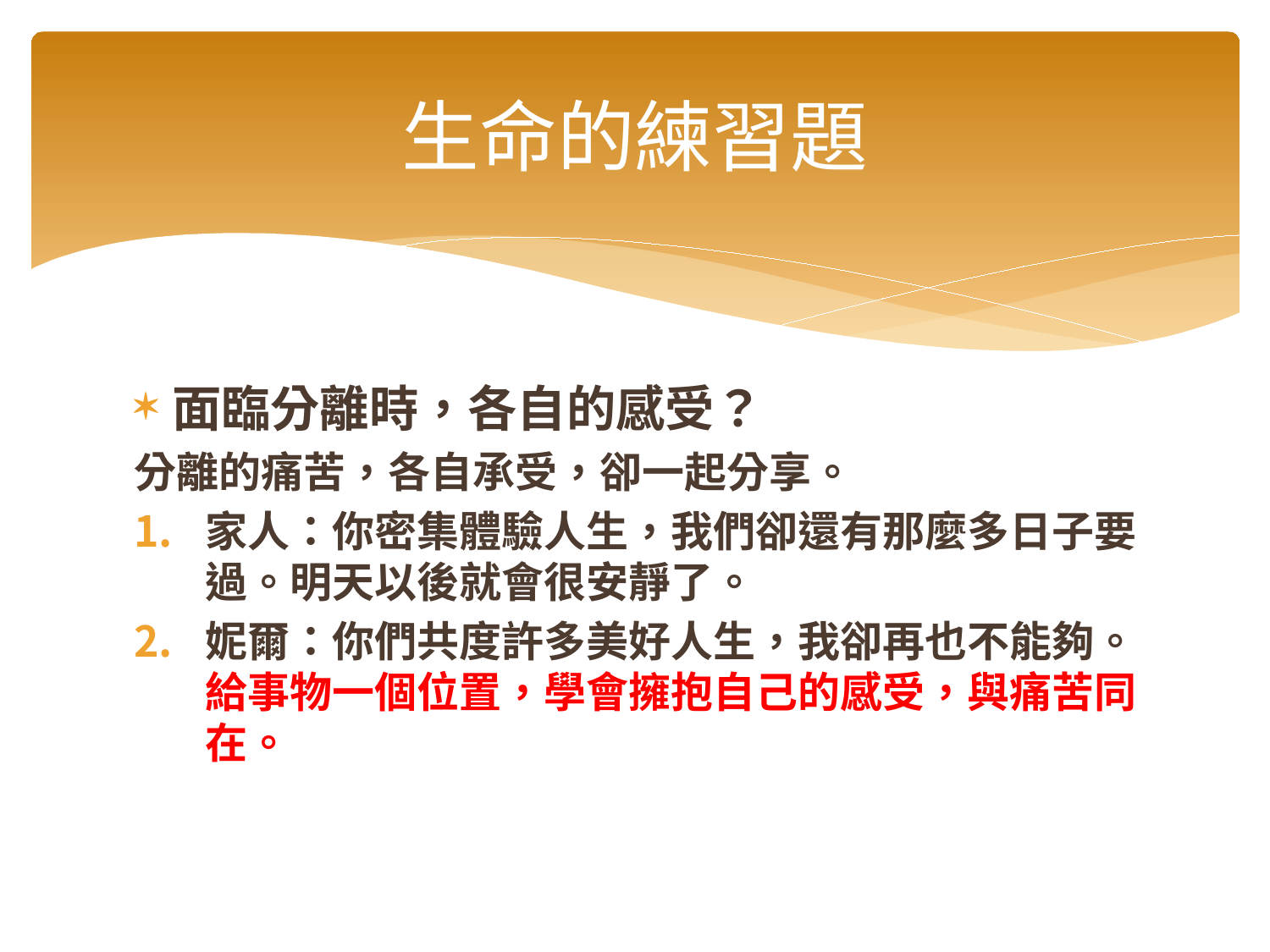

# 生命的練習題
面臨分離時，各自的感受？
分離的痛苦，各自承受，卻一起分享。
家人：你密集體驗人生，我們卻還有那麼多日子要過。明天以後就會很安靜了。
妮爾：你們共度許多美好人生，我卻再也不能夠。給事物一個位置，學會擁抱自己的感受，與痛苦同在。